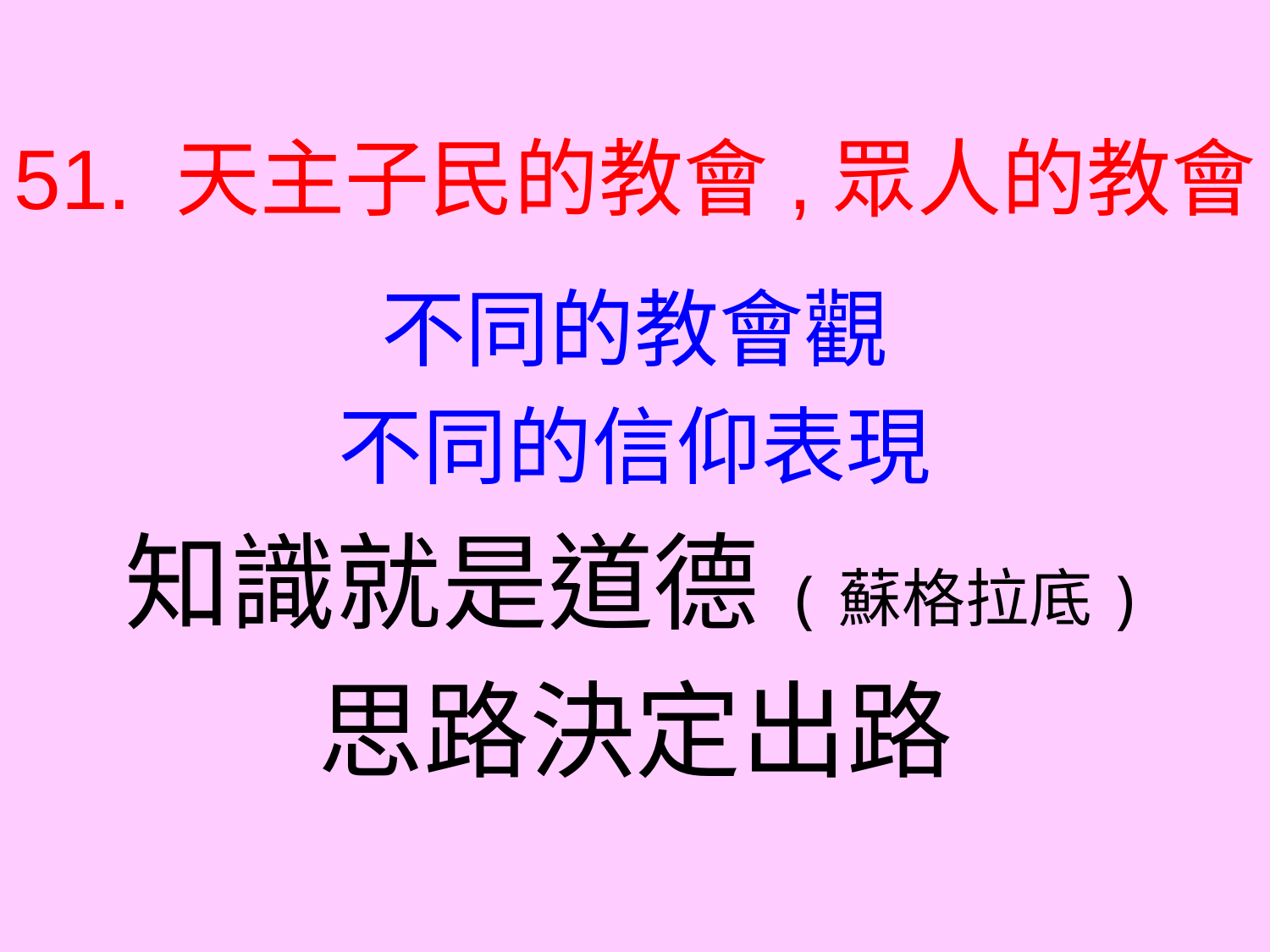

51. 天主子民的教會,眾人的教會
不同的教會觀
不同的信仰表現
知識就是道德(蘇格拉底)
思路決定出路